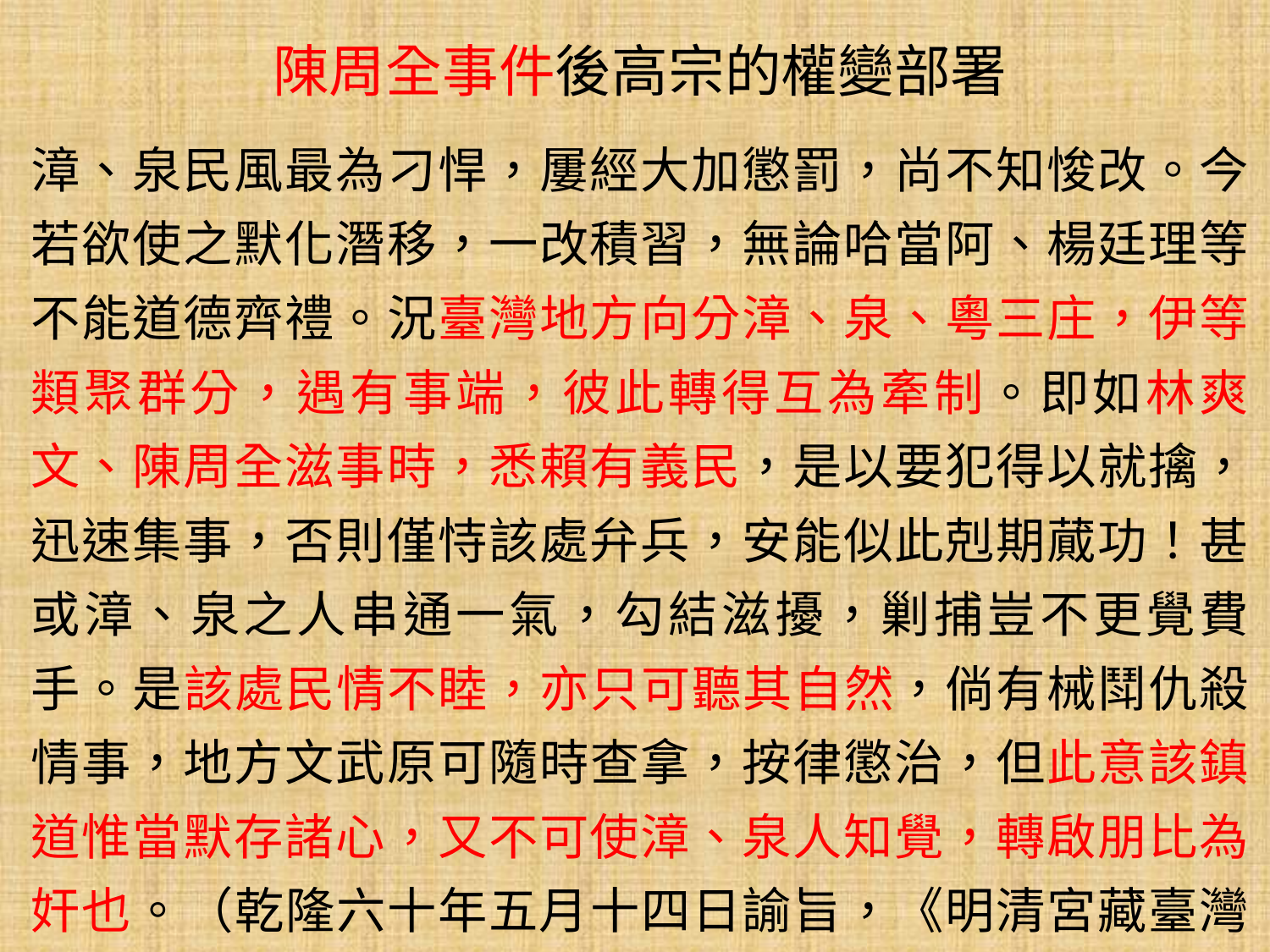

陳周全事件後高宗的權變部署
漳、泉民風最為刁悍，屢經大加懲罰，尚不知悛改。今若欲使之默化潛移，一改積習，無論哈當阿、楊廷理等不能道德齊禮。況臺灣地方向分漳、泉、粵三庄，伊等類聚群分，遇有事端，彼此轉得互為牽制。即如林爽文、陳周全滋事時，悉賴有義民，是以要犯得以就擒，迅速集事，否則僅恃該處弁兵，安能似此剋期蕆功！甚或漳、泉之人串通一氣，勾結滋擾，剿捕豈不更覺費手。是該處民情不睦，亦只可聽其自然，倘有械鬦仇殺情事，地方文武原可隨時查拿，按律懲治，但此意該鎮道惟當默存諸心，又不可使漳、泉人知覺，轉啟朋比為奸也。（乾隆六十年五月十四日諭旨，《明清宮藏臺灣檔案匯編》）